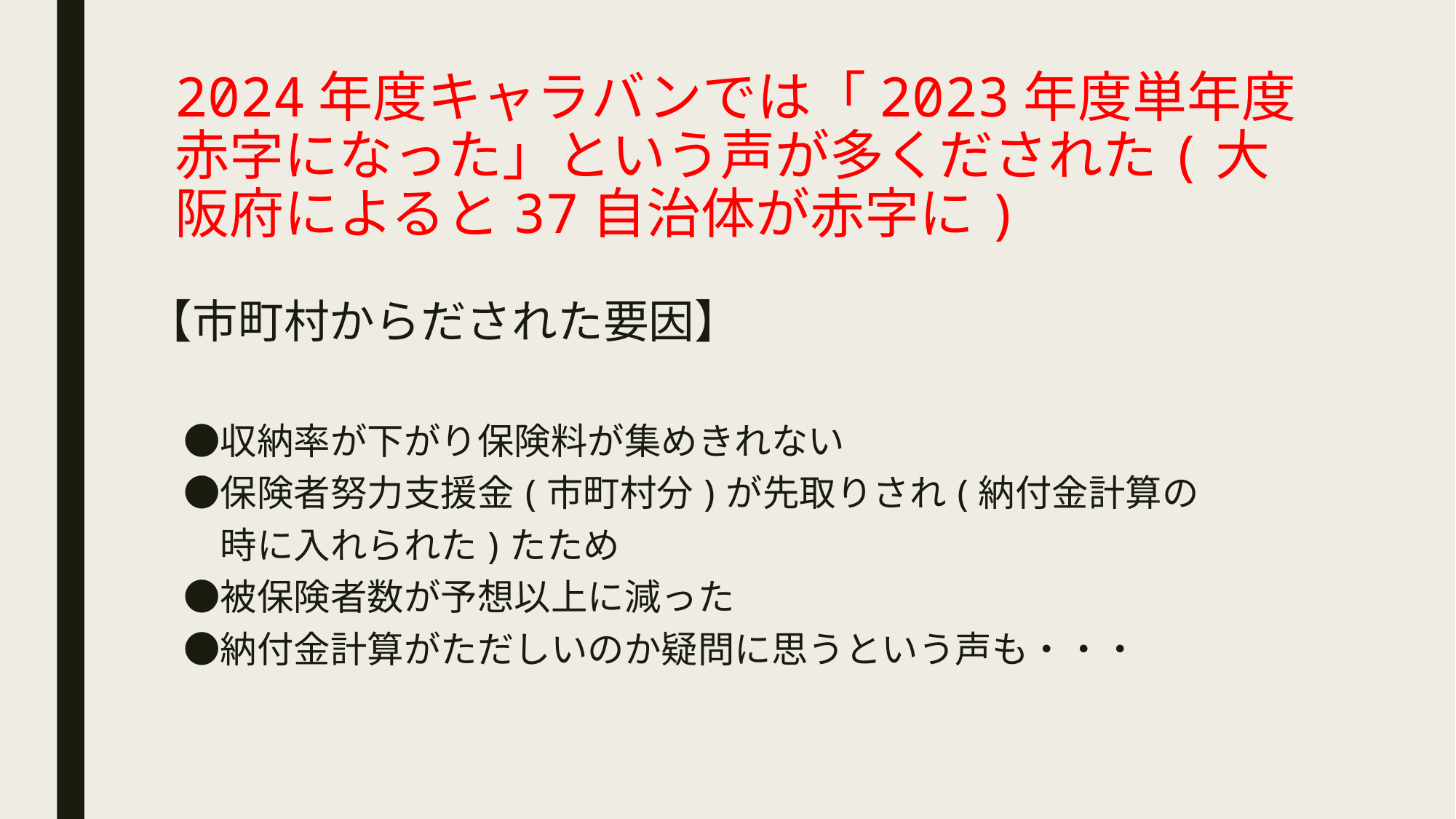

# 2024年度キャラバンでは「2023年度単年度赤字になった」という声が多くだされた(大阪府によると37自治体が赤字に)
【市町村からだされた要因】

　●収納率が下がり保険料が集めきれない
　●保険者努力支援金(市町村分)が先取りされ(納付金計算の
　　時に入れられた)たため
　●被保険者数が予想以上に減った
　●納付金計算がただしいのか疑問に思うという声も・・・